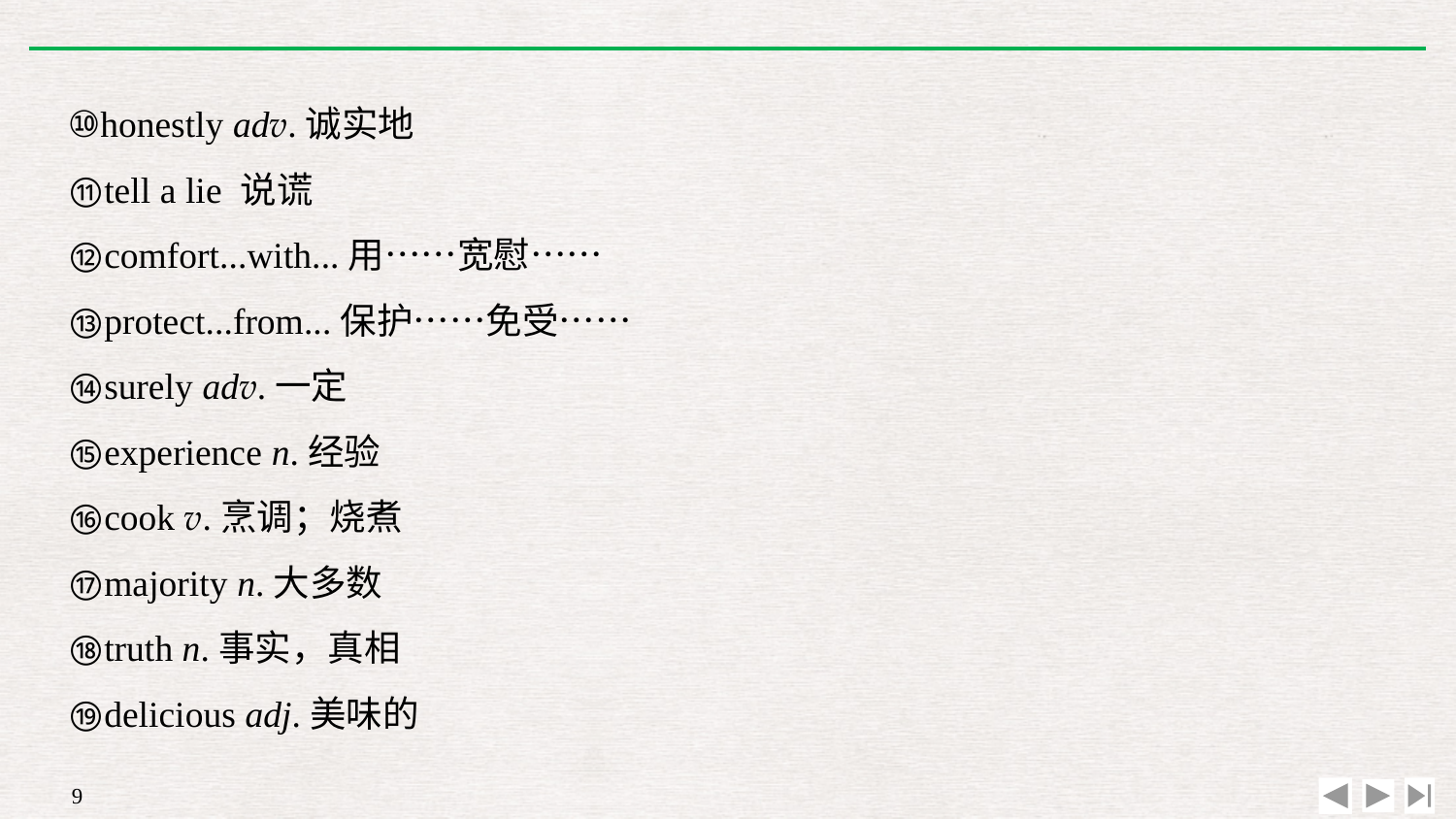

⑩honestly adv.诚实地
⑪tell a lie 说谎
⑫comfort...with...用……宽慰……
⑬protect...from...保护……免受……
⑭surely adv.一定
⑮experience n.经验
⑯cook v.烹调；烧煮
⑰majority n.大多数
⑱truth n.事实，真相
⑲delicious adj.美味的